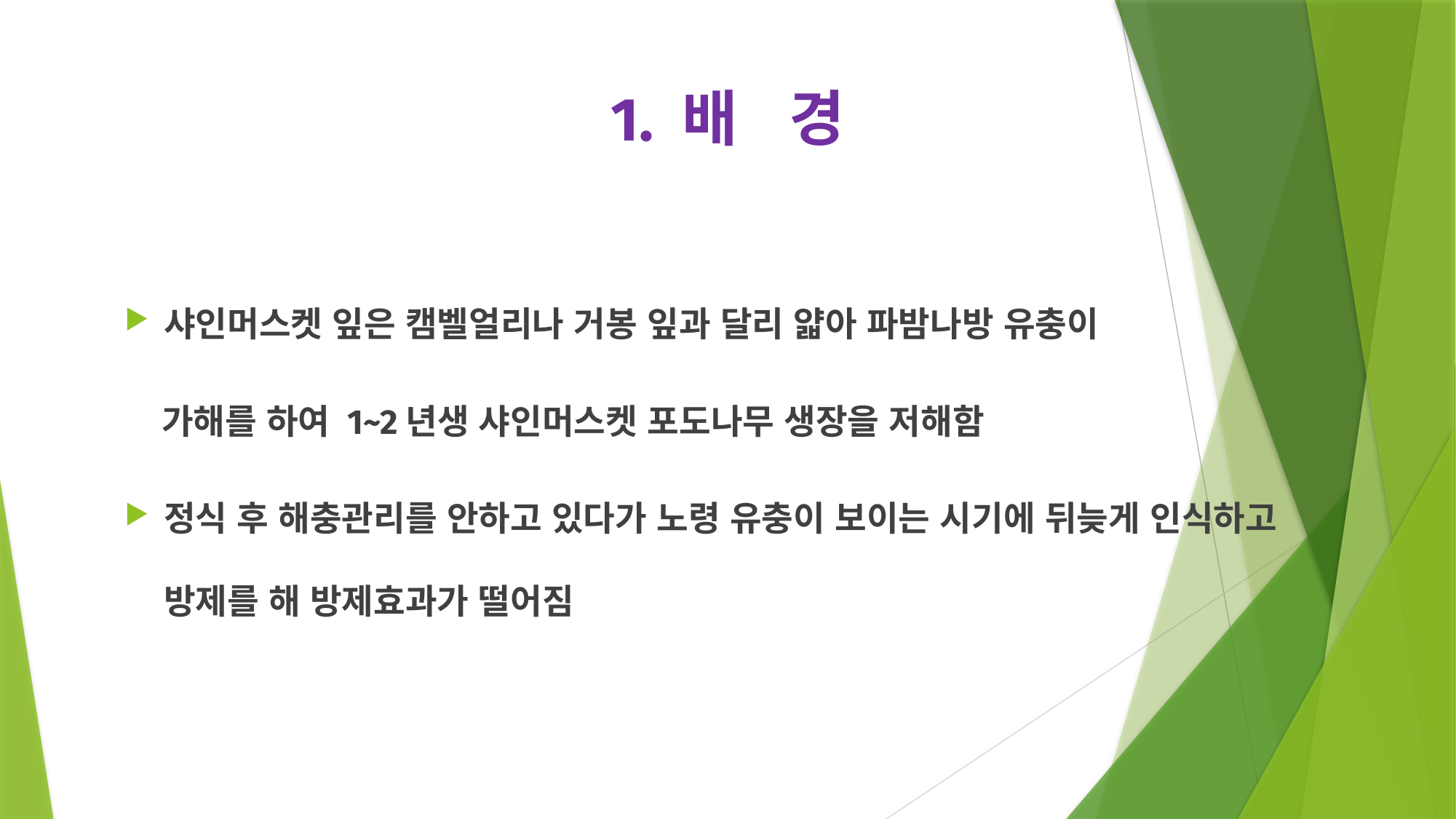

# 1. 배   경
샤인머스켓 잎은 캠벨얼리나 거봉 잎과 달리 얇아 파밤나방 유충이
   가해를 하여 1~2년생 샤인머스켓 포도나무 생장을 저해함
정식 후 해충관리를 안하고 있다가 노령 유충이 보이는 시기에 뒤늦게 인식하고 방제를 해 방제효과가 떨어짐